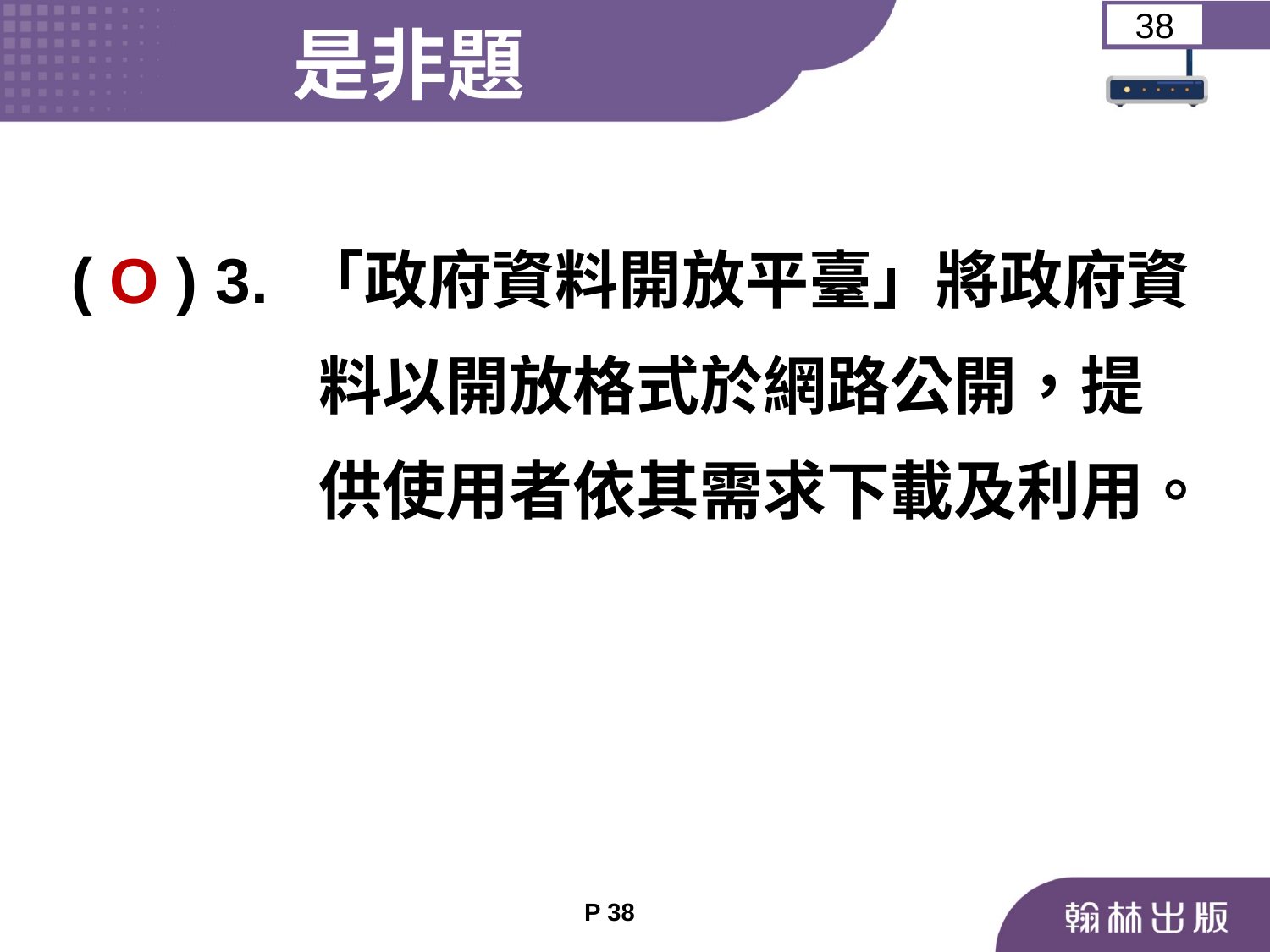

是非題

38
    ( O ) 3. 「政府資料開放平臺」將政府資
                     料以開放格式於網路公開，提
                     供使用者依其需求下載及利用。
P 38